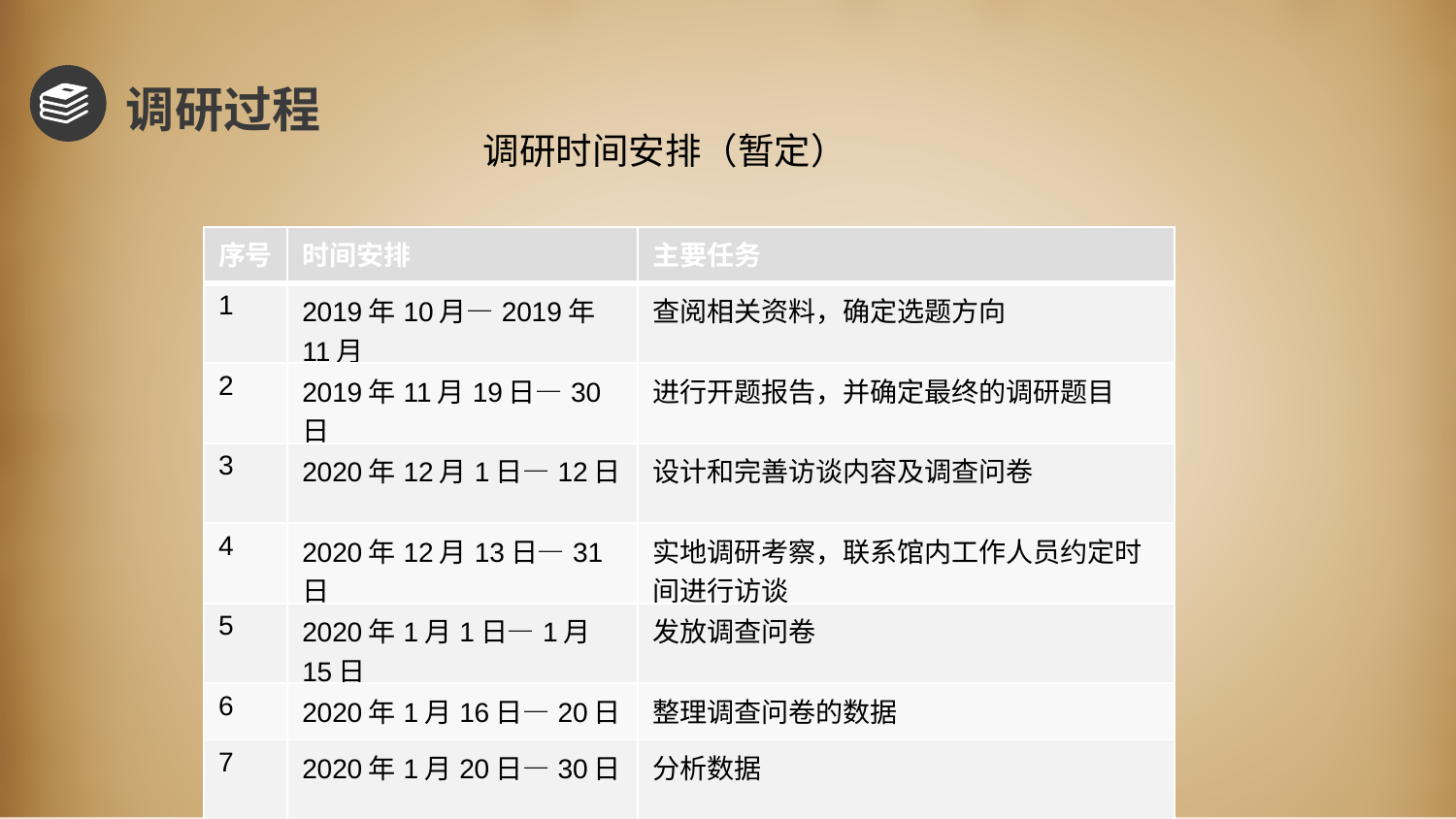

调研过程
调研时间安排（暂定）
| 序号 | 时间安排 | 主要任务 |
| --- | --- | --- |
| 1 | 2019年10月—2019年11月 | 查阅相关资料，确定选题方向 |
| 2 | 2019年11月19日—30日 | 进行开题报告，并确定最终的调研题目 |
| 3 | 2020年12月1日—12日 | 设计和完善访谈内容及调查问卷 |
| 4 | 2020年12月13日—31日 | 实地调研考察，联系馆内工作人员约定时间进行访谈 |
| 5 | 2020年1月1日—1月15日 | 发放调查问卷 |
| 6 | 2020年1月16日—20日 | 整理调查问卷的数据 |
| 7 | 2020年1月20日—30日 | 分析数据 |
研究方法